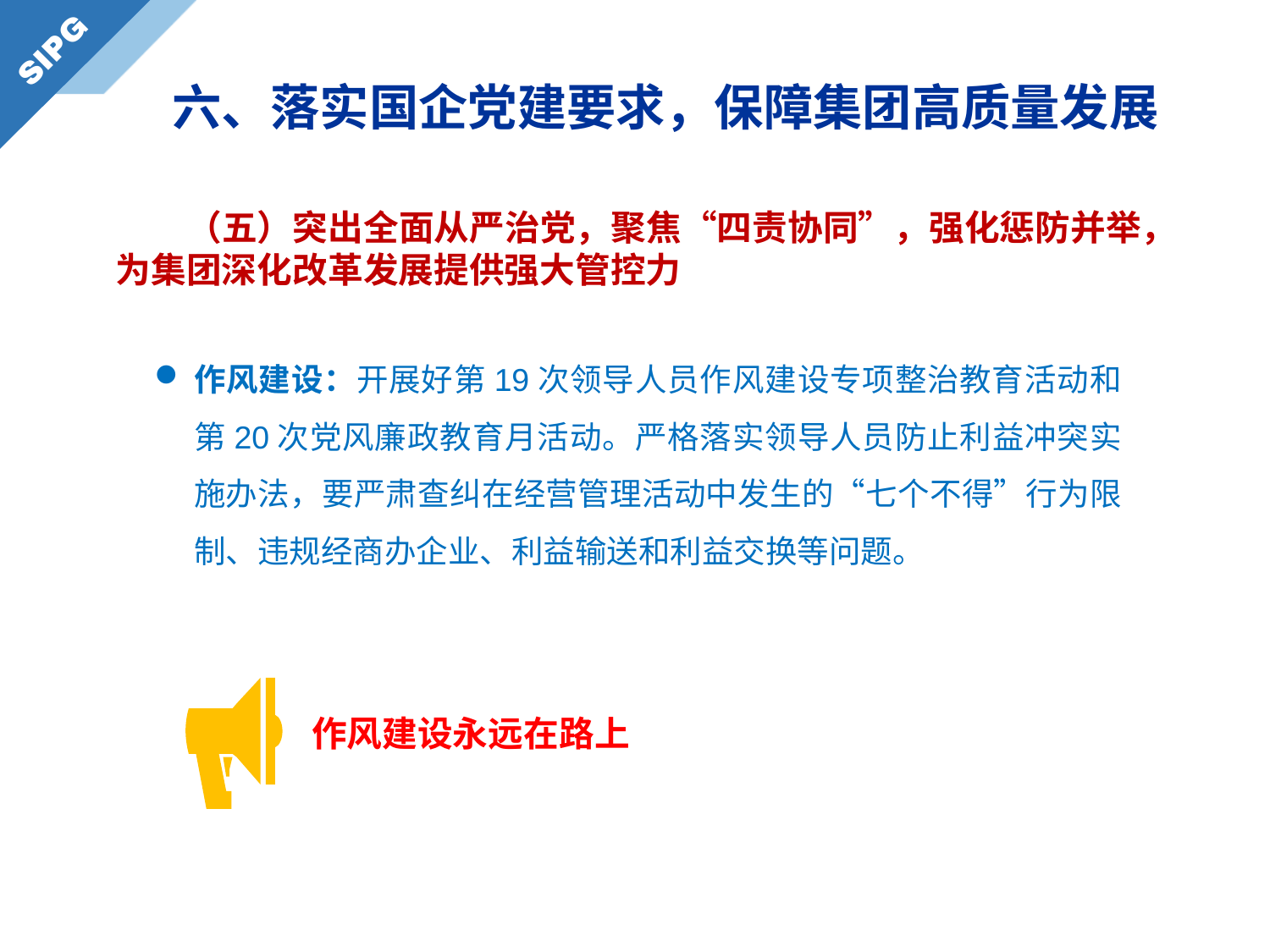

SIPG
六、落实国企党建要求，保障集团高质量发展
        （五）突出全面从严治党，聚焦“四责协同”，强化惩防并举，为集团深化改革发展提供强大管控力

作风建设：开展好第19次领导人员作风建设专项整治教育活动和第20次党风廉政教育月活动。严格落实领导人员防止利益冲突实施办法，要严肃查纠在经营管理活动中发生的“七个不得”行为限制、违规经商办企业、利益输送和利益交换等问题。

作风建设永远在路上